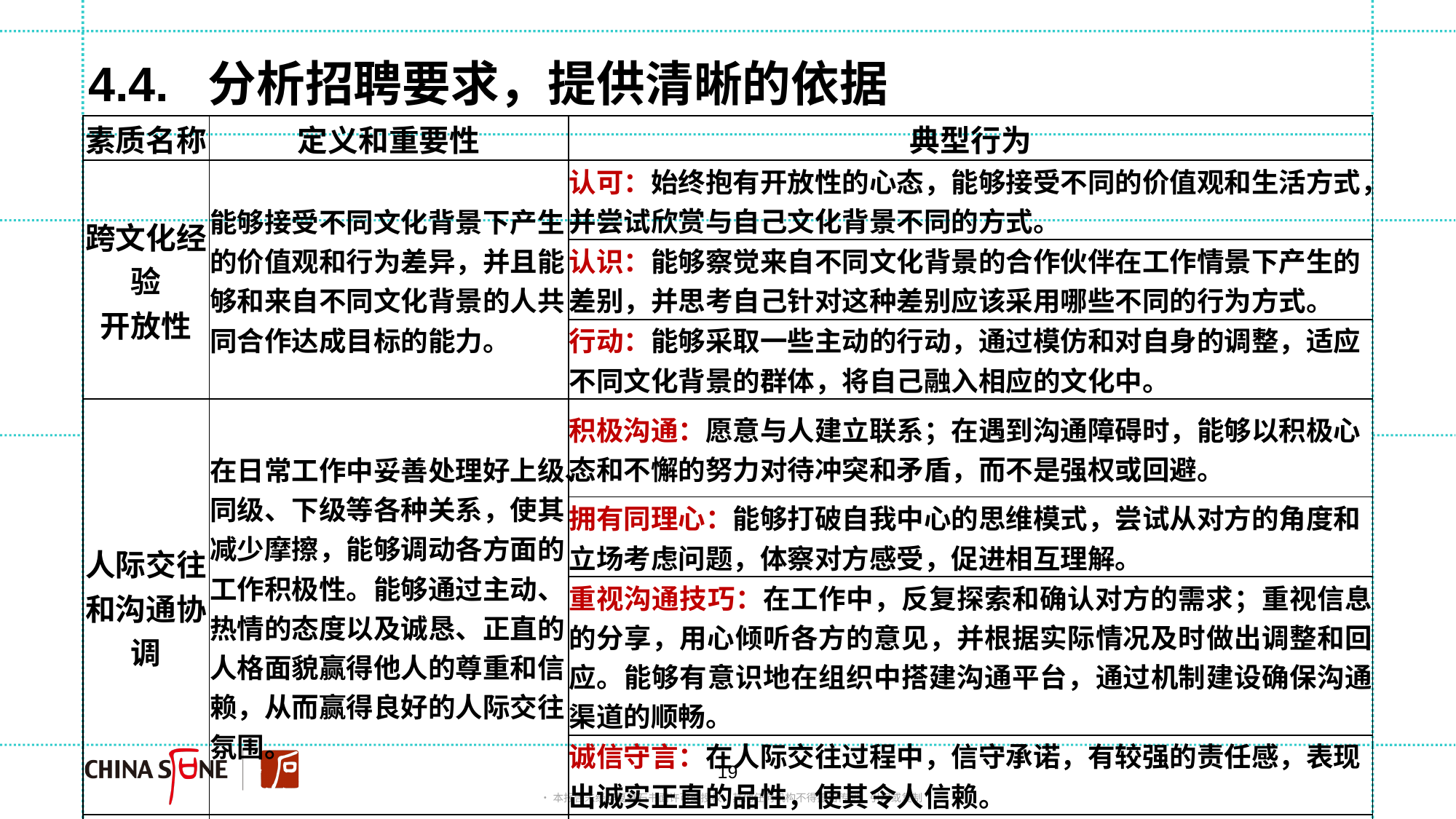

# 4.4.  分析招聘要求，提供清晰的依据
| 素质名称 | 定义和重要性 | 典型行为 |
| --- | --- | --- |
| 跨文化经验 开放性 | 能够接受不同文化背景下产生的价值观和行为差异，并且能够和来自不同文化背景的人共同合作达成目标的能力。 | 认可：始终抱有开放性的心态，能够接受不同的价值观和生活方式，并尝试欣赏与自己文化背景不同的方式。 |
|  |  | 认识：能够察觉来自不同文化背景的合作伙伴在工作情景下产生的差别，并思考自己针对这种差别应该采用哪些不同的行为方式。 |
|  |  | 行动：能够采取一些主动的行动，通过模仿和对自身的调整，适应不同文化背景的群体，将自己融入相应的文化中。 |
| 人际交往 和沟通协调 | 在日常工作中妥善处理好上级、同级、下级等各种关系，使其减少摩擦，能够调动各方面的工作积极性。能够通过主动、热情的态度以及诚恳、正直的人格面貌赢得他人的尊重和信赖，从而赢得良好的人际交往氛围。 | 积极沟通：愿意与人建立联系；在遇到沟通障碍时，能够以积极心态和不懈的努力对待冲突和矛盾，而不是强权或回避。 |
|  |  | 拥有同理心：能够打破自我中心的思维模式，尝试从对方的角度和立场考虑问题，体察对方感受，促进相互理解。 |
|  |  | 重视沟通技巧：在工作中，反复探索和确认对方的需求；重视信息的分享，用心倾听各方的意见，并根据实际情况及时做出调整和回应。能够有意识地在组织中搭建沟通平台，通过机制建设确保沟通渠道的顺畅。 |
|  |  | 诚信守言：在人际交往过程中，信守承诺，有较强的责任感，表现出诚实正直的品性，使其令人信赖。 |
| …… |  | 权威感：对自己的专业能力有充分的信心，面对专业的挑战时，相信自己的判断和决定。 |